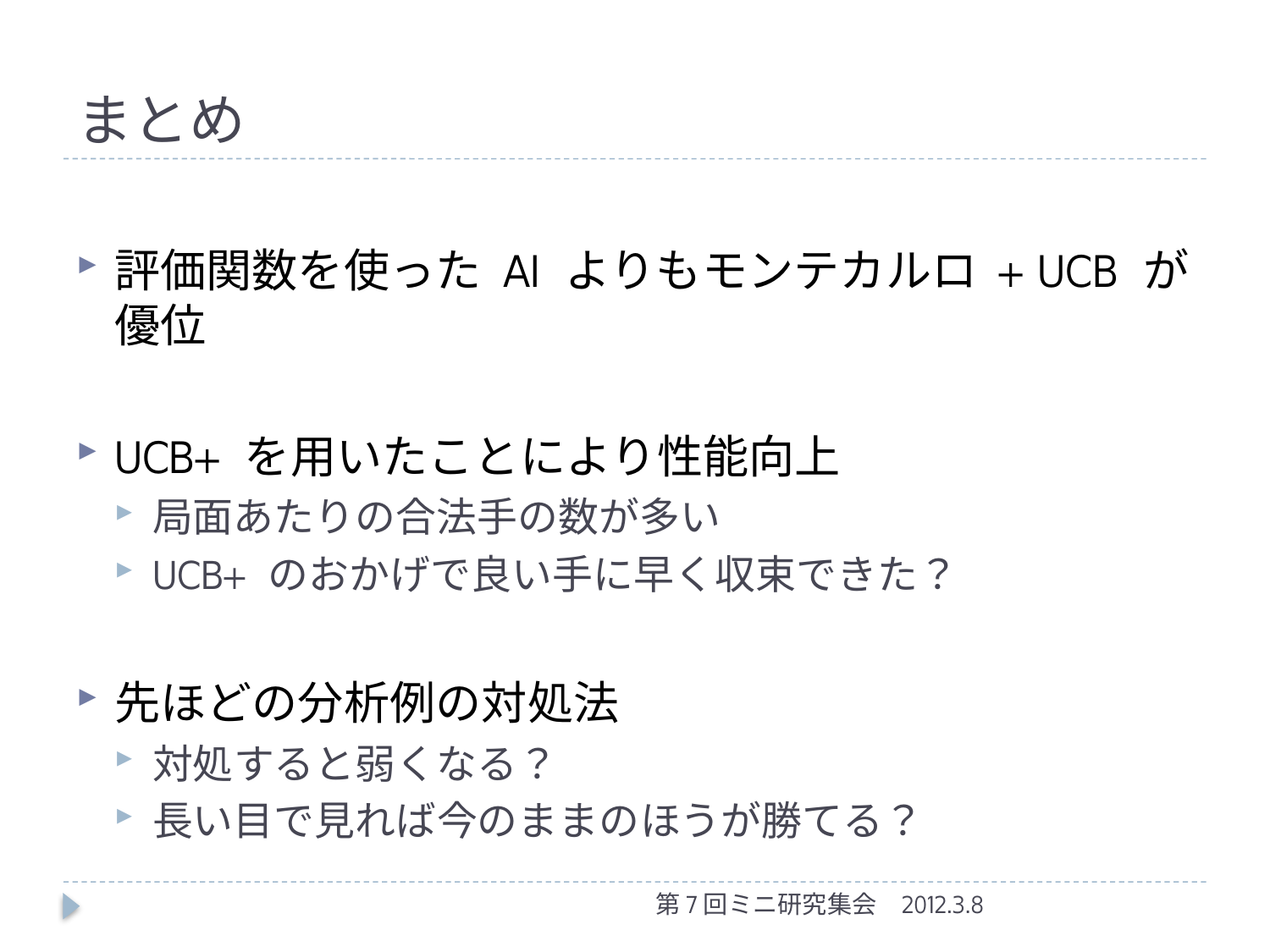

# まとめ

評価関数を使った AI よりもモンテカルロ + UCB が優位

UCB+ を用いたことにより性能向上
局面あたりの合法手の数が多い
UCB+ のおかげで良い手に早く収束できた？

先ほどの分析例の対処法
対処すると弱くなる？
長い目で見れば今のままのほうが勝てる？

第7回ミニ研究集会
2012.3.8